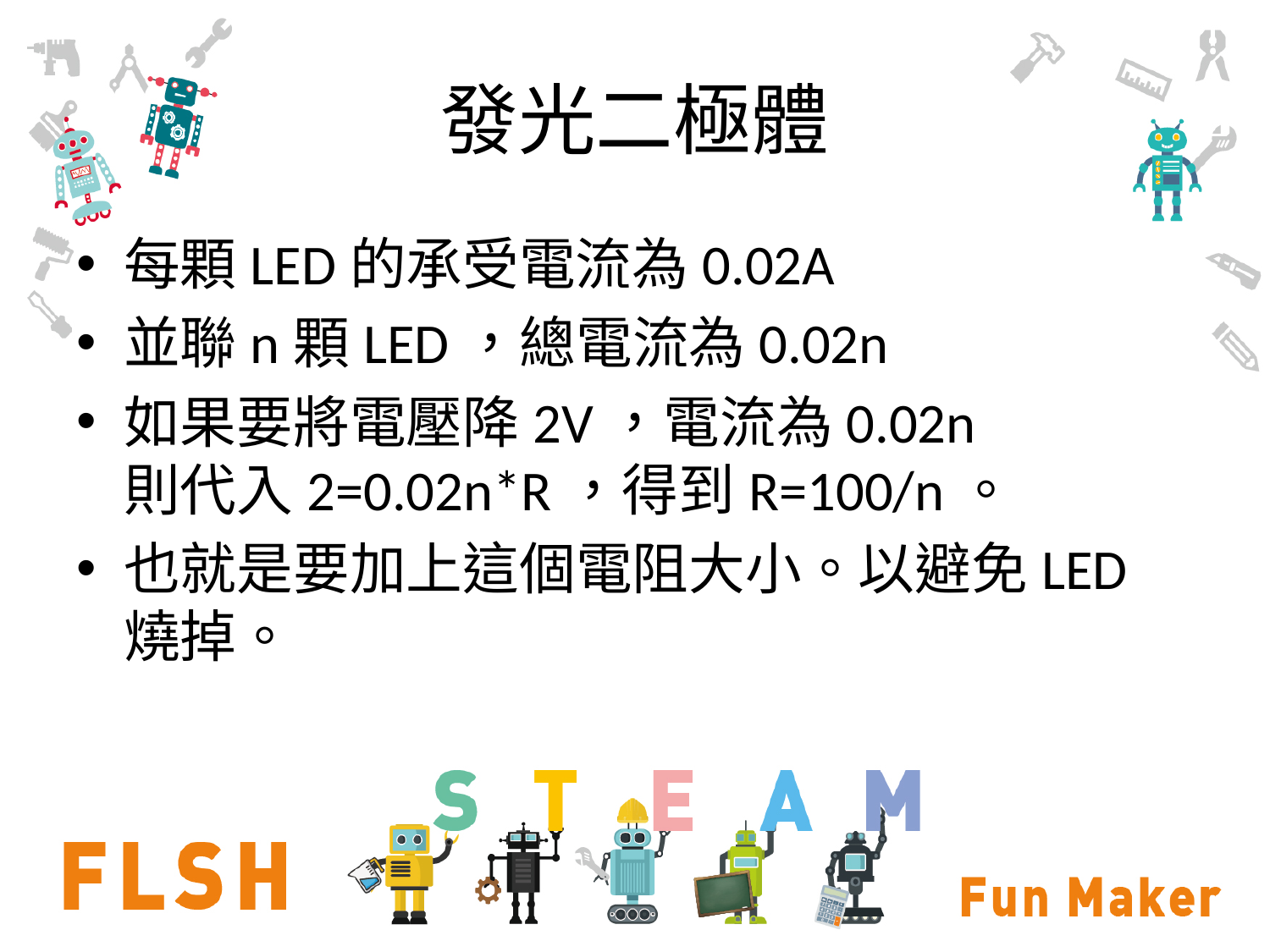

# 發光二極體
每顆LED的承受電流為0.02A
並聯n顆LED，總電流為0.02n
如果要將電壓降2V，電流為0.02n
則代入2=0.02n*R，得到R=100/n。
也就是要加上這個電阻大小。以避免LED燒掉。